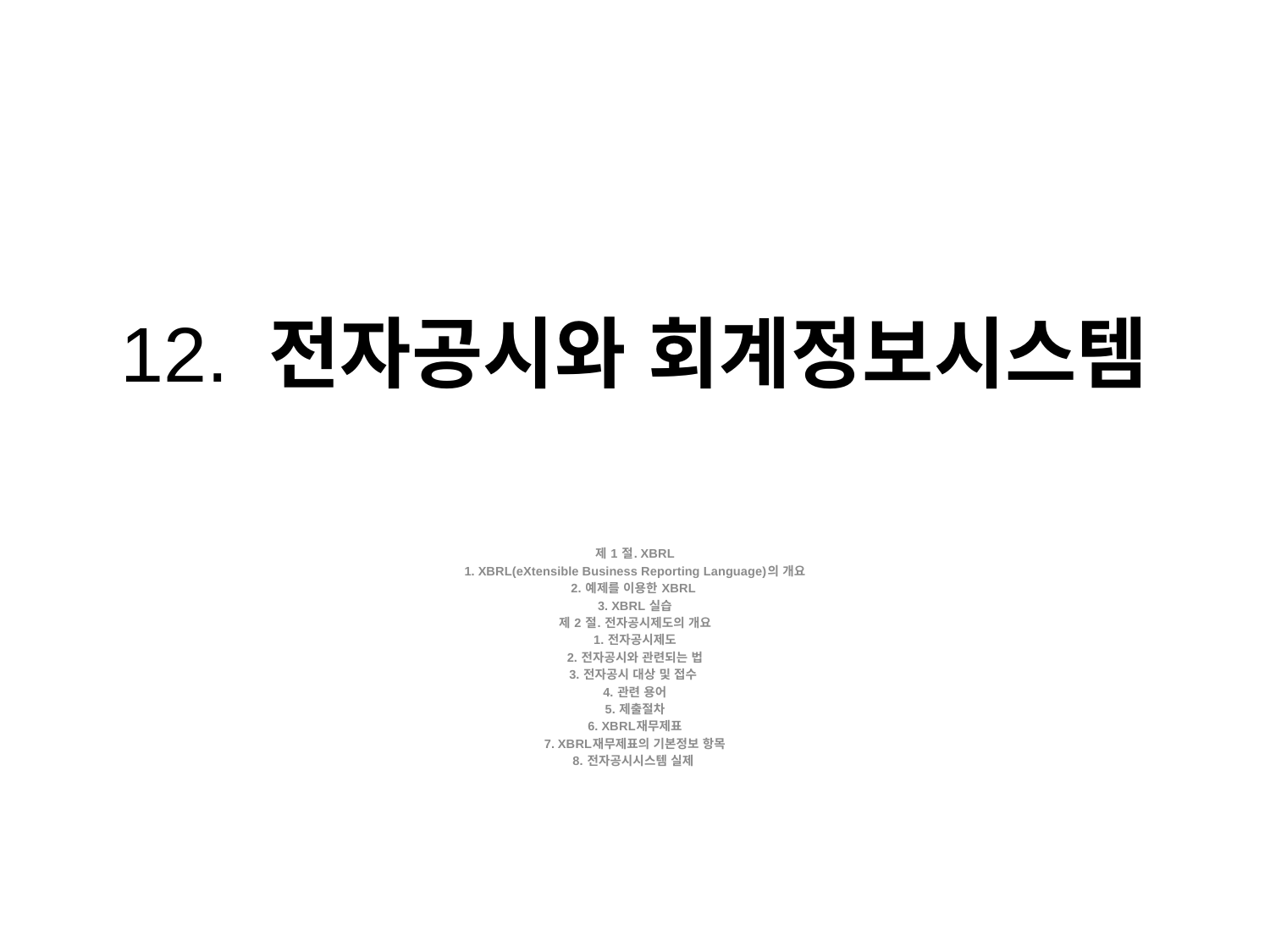

# 12. 전자공시와 회계정보시스템
제 1 절. XBRL
1. XBRL(eXtensible Business Reporting Language)의 개요
2. 예제를 이용한 XBRL
3. XBRL 실습
제 2 절. 전자공시제도의 개요
1. 전자공시제도
2. 전자공시와 관련되는 법
3. 전자공시 대상 및 접수
4. 관련 용어
5. 제출절차
6. XBRL재무제표
7. XBRL재무제표의 기본정보 항목
8. 전자공시시스템 실제